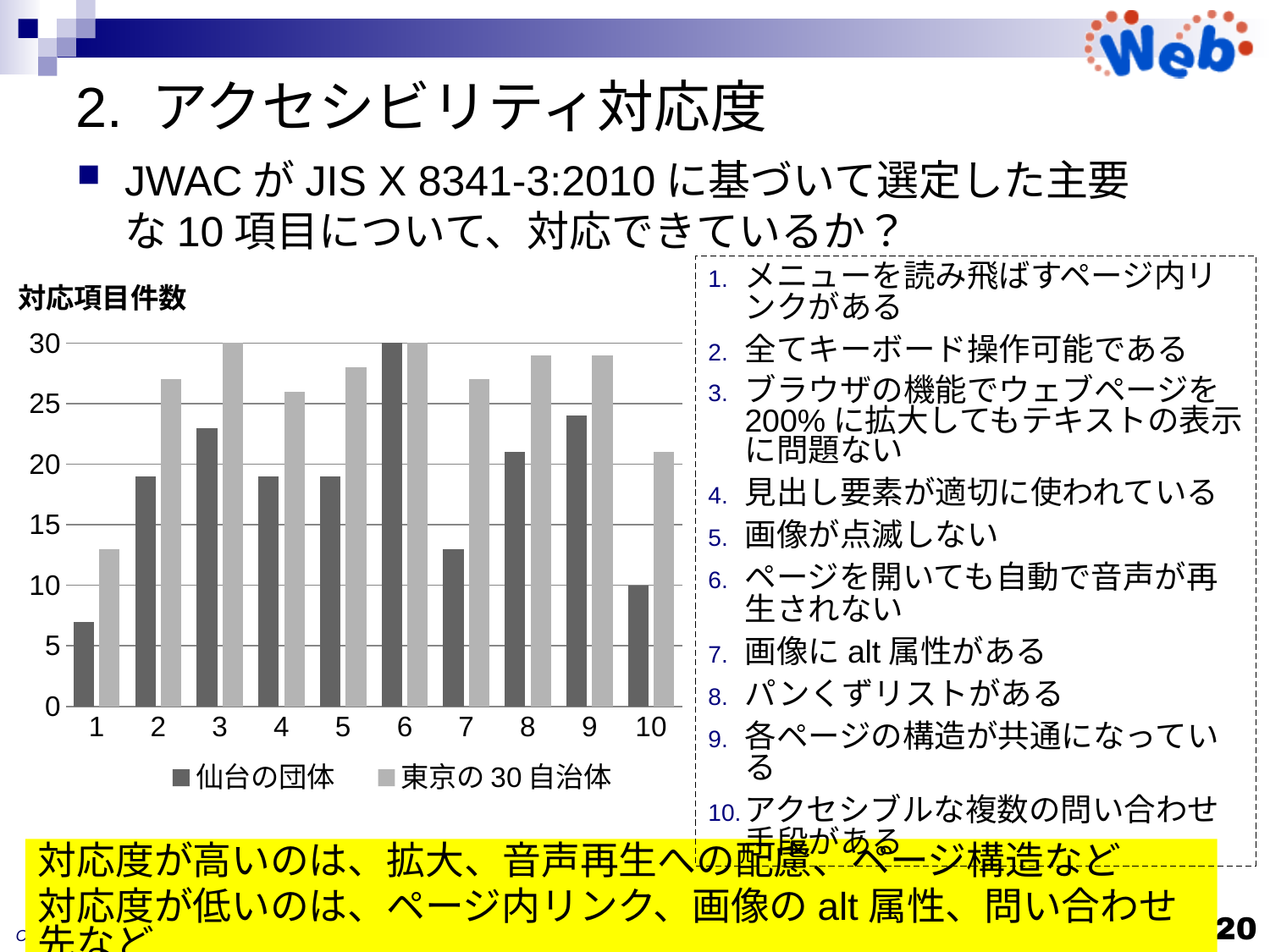

# 2. アクセシビリティ対応度
JWACがJIS X 8341-3:2010に基づいて選定した主要な10項目について、対応できているか？
メニューを読み飛ばすページ内リンクがある
全てキーボード操作可能である
ブラウザの機能でウェブページを200%に拡大してもテキストの表示に問題ない
見出し要素が適切に使われている
画像が点滅しない
ページを開いても自動で音声が再生されない
画像にalt属性がある
パンくずリストがある
各ページの構造が共通になっている
アクセシブルな複数の問い合わせ手段がある
対応項目件数

### Chart

| Category |  |  |
|---|---|---|
対応度が高いのは、拡大、音声再生への配慮、ページ構造など
対応度が低いのは、ページ内リンク、画像のalt属性、問い合わせ先など
20